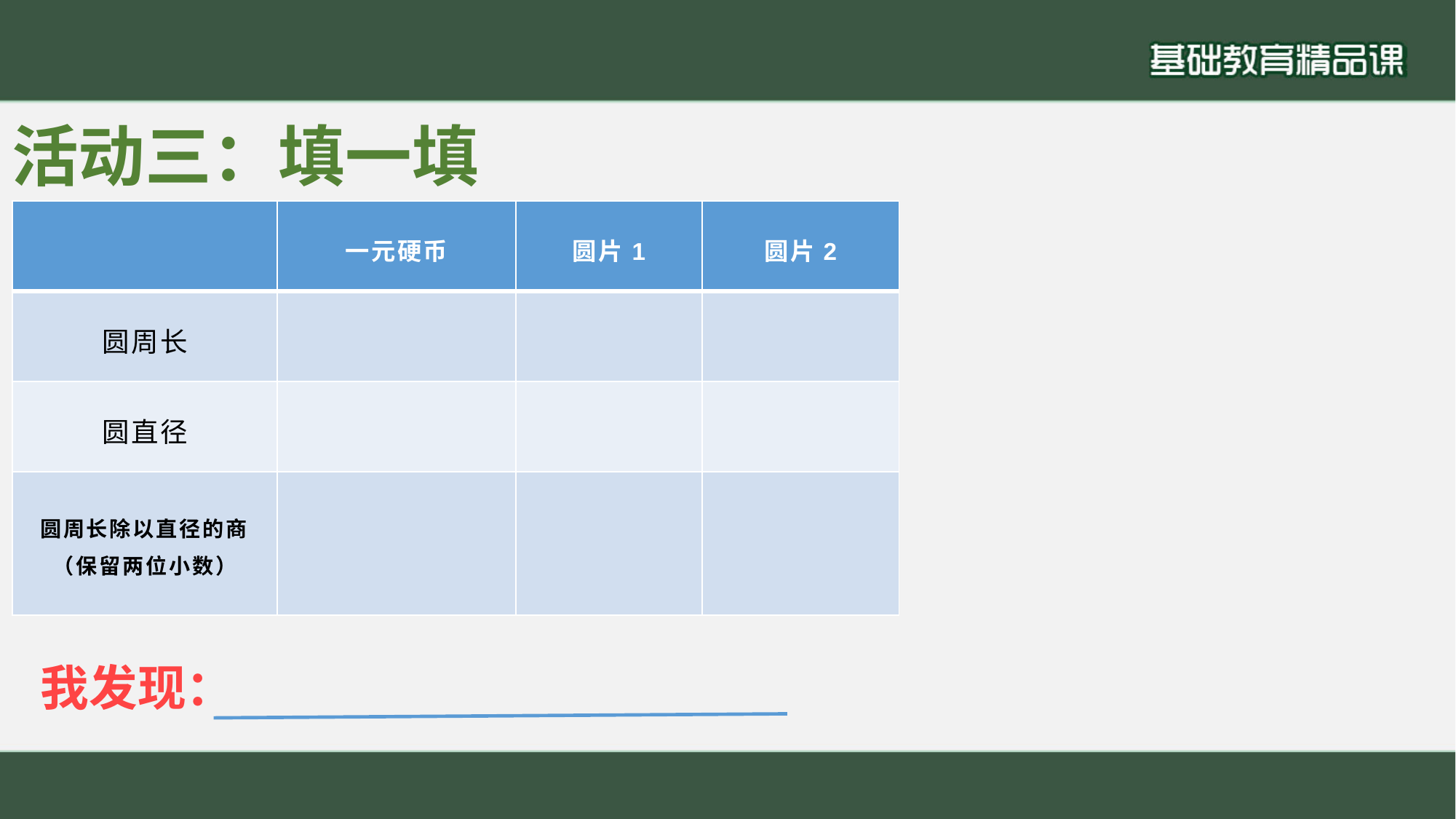

活动三：填一填
|  | 一元硬币 | 圆片1 | 圆片2 |
| --- | --- | --- | --- |
| 圆周长 |  |  |  |
| 圆直径 |  |  |  |
| 圆周长除以直径的商（保留两位小数） |  |  |  |
我发现：